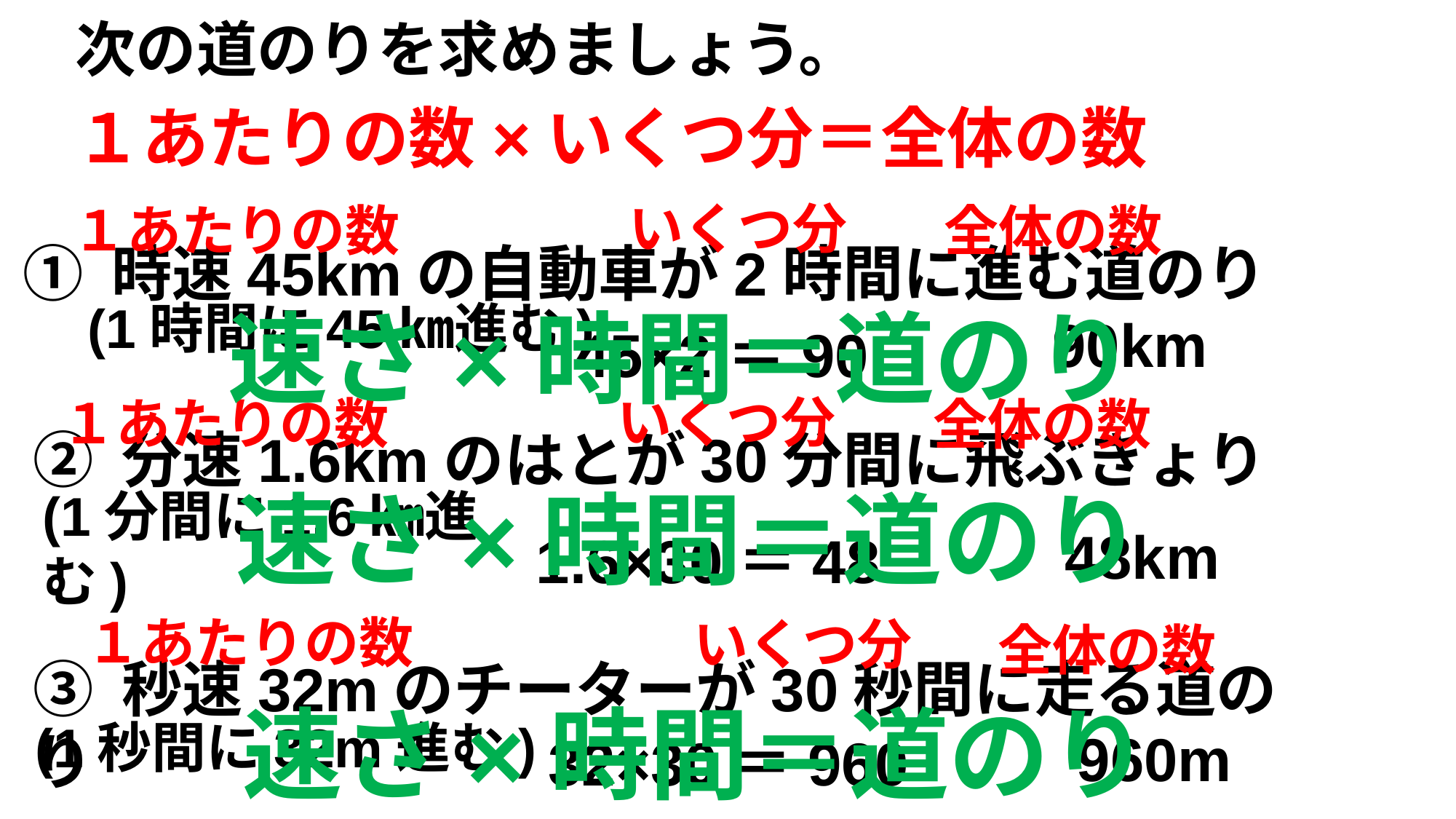

次の道のりを求めましょう。
１あたりの数×いくつ分＝全体の数
いくつ分
１あたりの数
全体の数
① 時速45kmの自動車が2時間に進む道のり
(1時間に45㎞進む)
速さ×時間＝道のり
90km
45×2＝90
いくつ分
１あたりの数
全体の数
② 分速1.6kmのはとが30分間に飛ぶきょり
速さ×時間＝道のり
(1分間に1.6㎞進む)
48km
1.6×30＝48
１あたりの数
いくつ分
全体の数
③ 秒速32mのチーターが30秒間に走る道のり
速さ×時間＝道のり
(1秒間に32m進む)
960m
32×30＝960